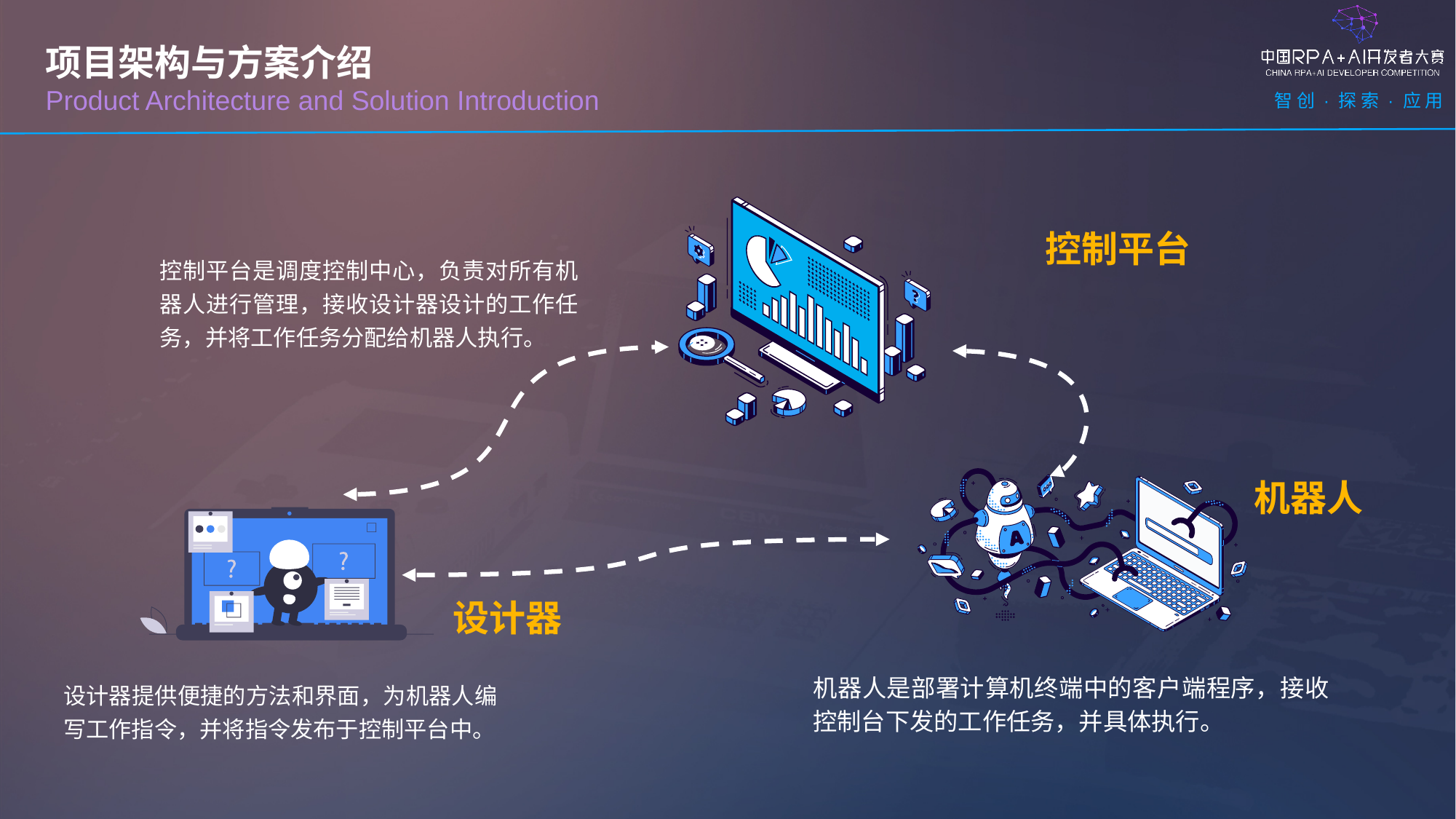

项目架构与方案介绍
Product Architecture and Solution Introduction

控制平台
控制平台是调度控制中心，负责对所有机器人进行管理，接收设计器设计的工作任务，并将工作任务分配给机器人执行。

机器人

设计器
机器人是部署计算机终端中的客户端程序，接收控制台下发的工作任务，并具体执行。
设计器提供便捷的方法和界面，为机器人编写工作指令，并将指令发布于控制平台中。